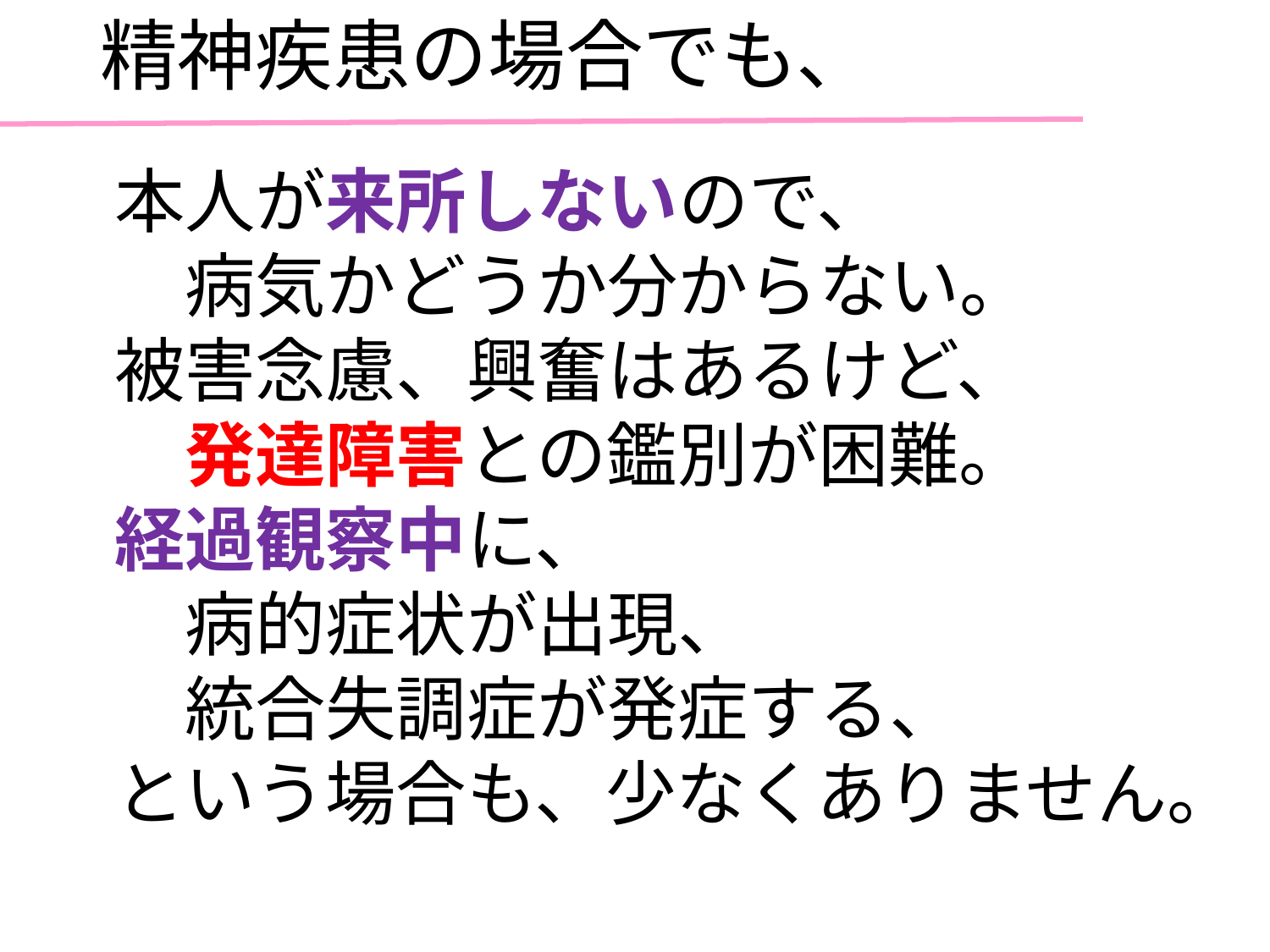

# 精神疾患の場合でも、
本人が来所しないので、
　病気かどうか分からない。
被害念慮、興奮はあるけど、
　発達障害との鑑別が困難。
経過観察中に、
　病的症状が出現、
　統合失調症が発症する、
という場合も、少なくありません。